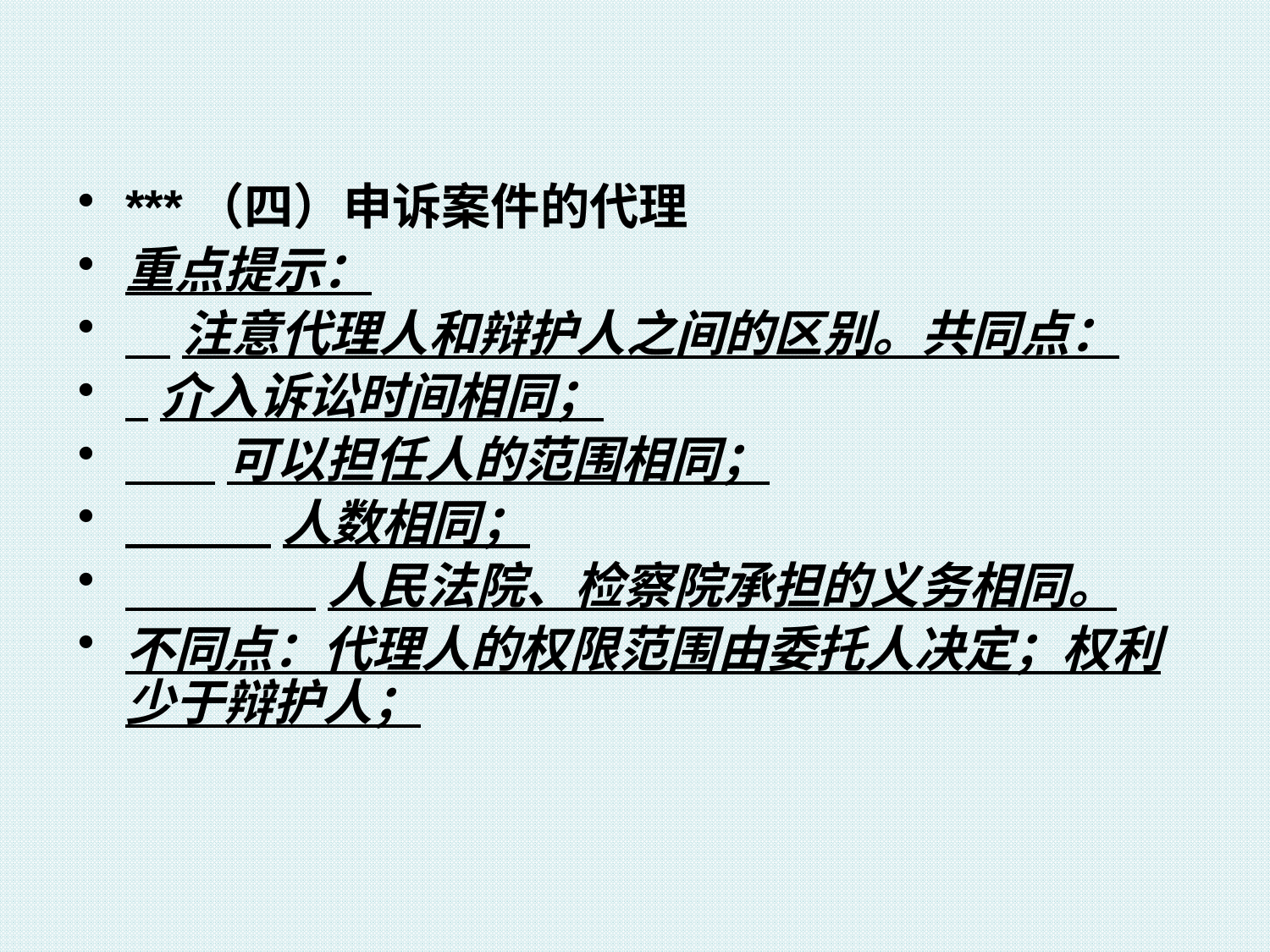

***（四）申诉案件的代理
重点提示：
    注意代理人和辩护人之间的区别。共同点：
  介入诉讼时间相同；
        可以担任人的范围相同；
             人数相同；
                 人民法院、检察院承担的义务相同。
不同点：代理人的权限范围由委托人决定；权利少于辩护人；